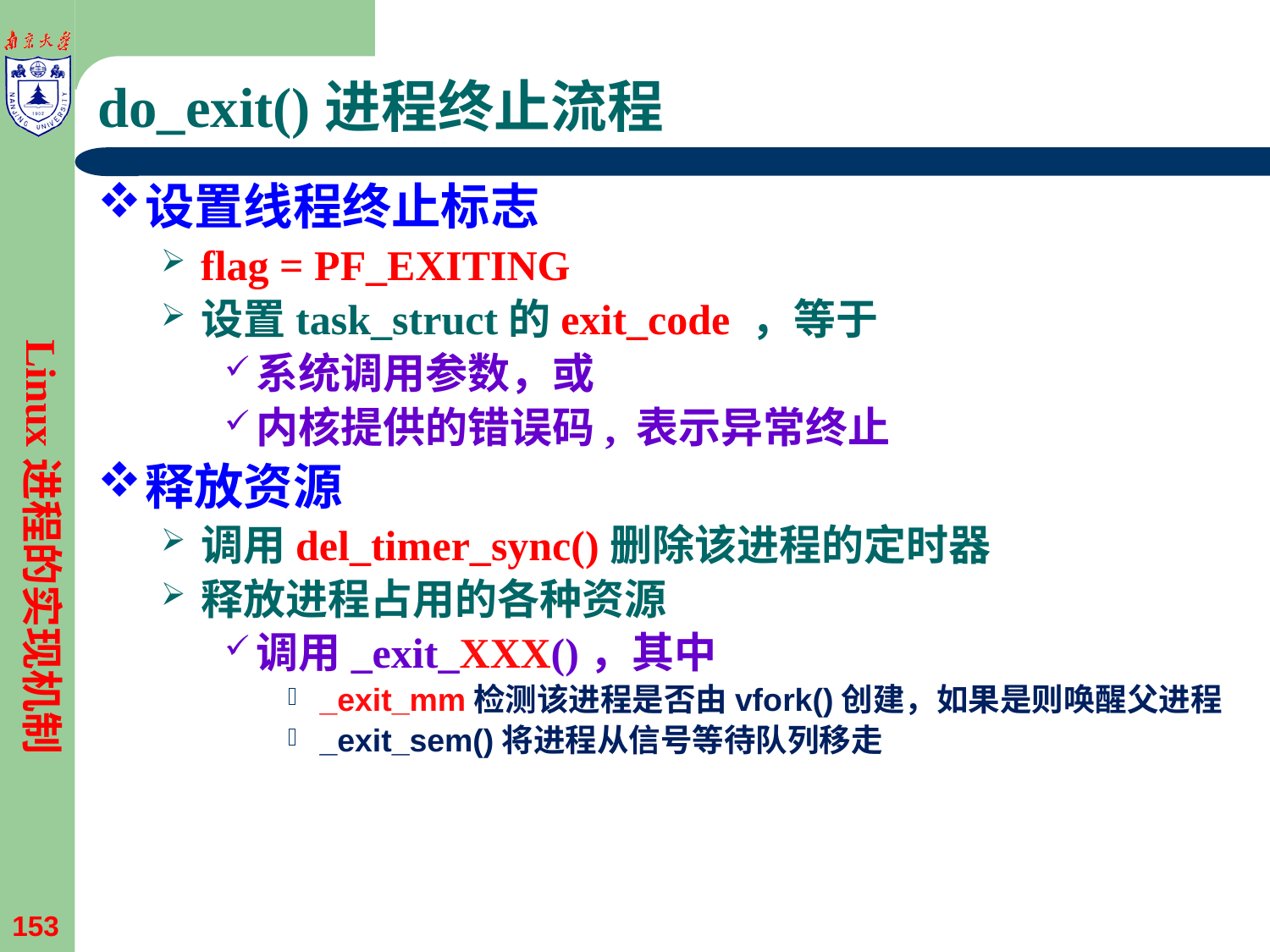

# do_exit()进程终止流程
设置线程终止标志
flag = PF_EXITING
设置task_struct的exit_code ，等于
系统调用参数，或
内核提供的错误码, 表示异常终止
释放资源
调用del_timer_sync()删除该进程的定时器
释放进程占用的各种资源
调用_exit_XXX()，其中
_exit_mm检测该进程是否由vfork()创建，如果是则唤醒父进程
_exit_sem()将进程从信号等待队列移走
Linux进程的实现机制
153